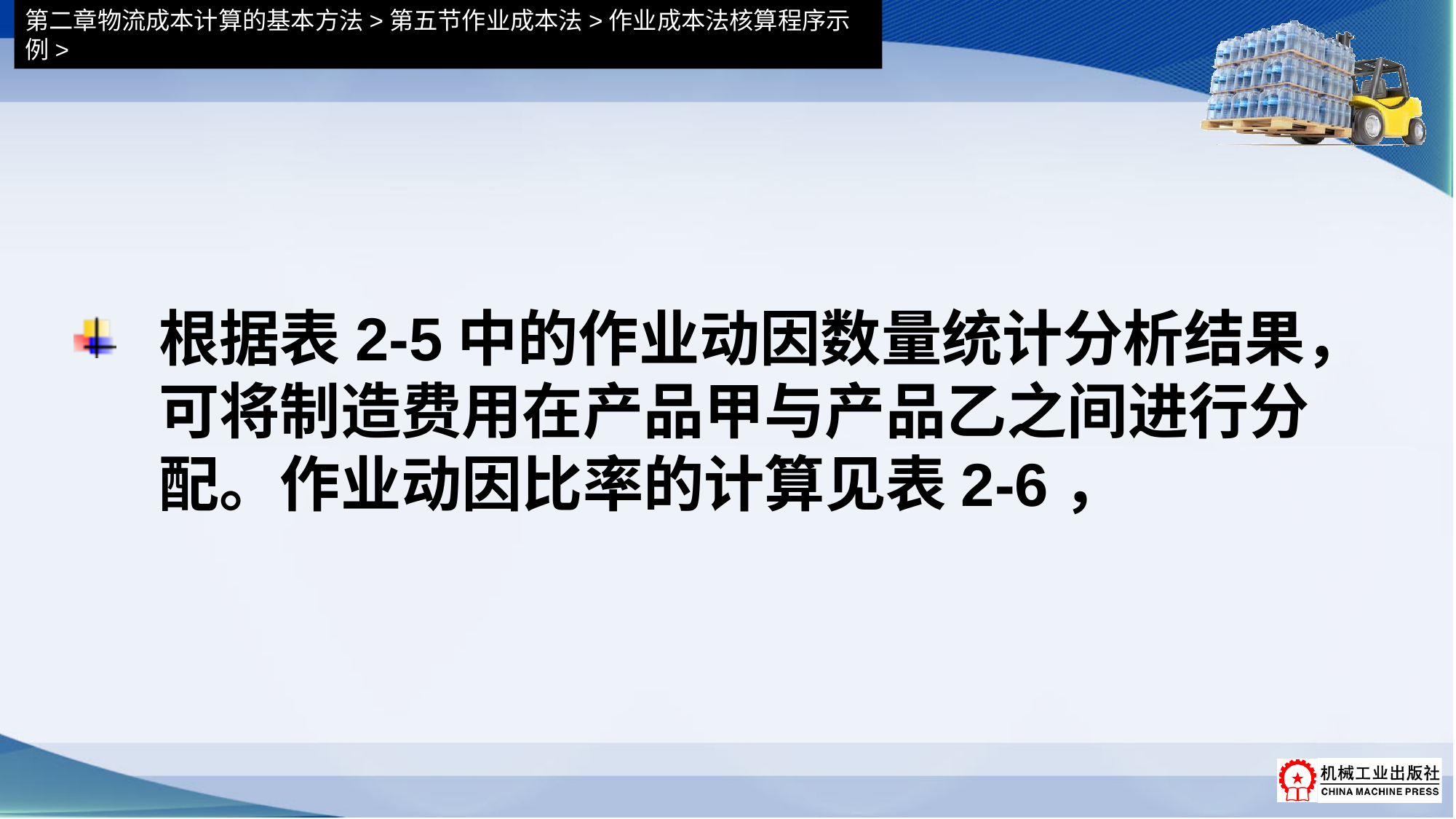

第二章物流成本计算的基本方法>第五节作业成本法>作业成本法核算程序示例>
# 根据表2-5中的作业动因数量统计分析结果，可将制造费用在产品甲与产品乙之间进行分配。作业动因比率的计算见表2-6，